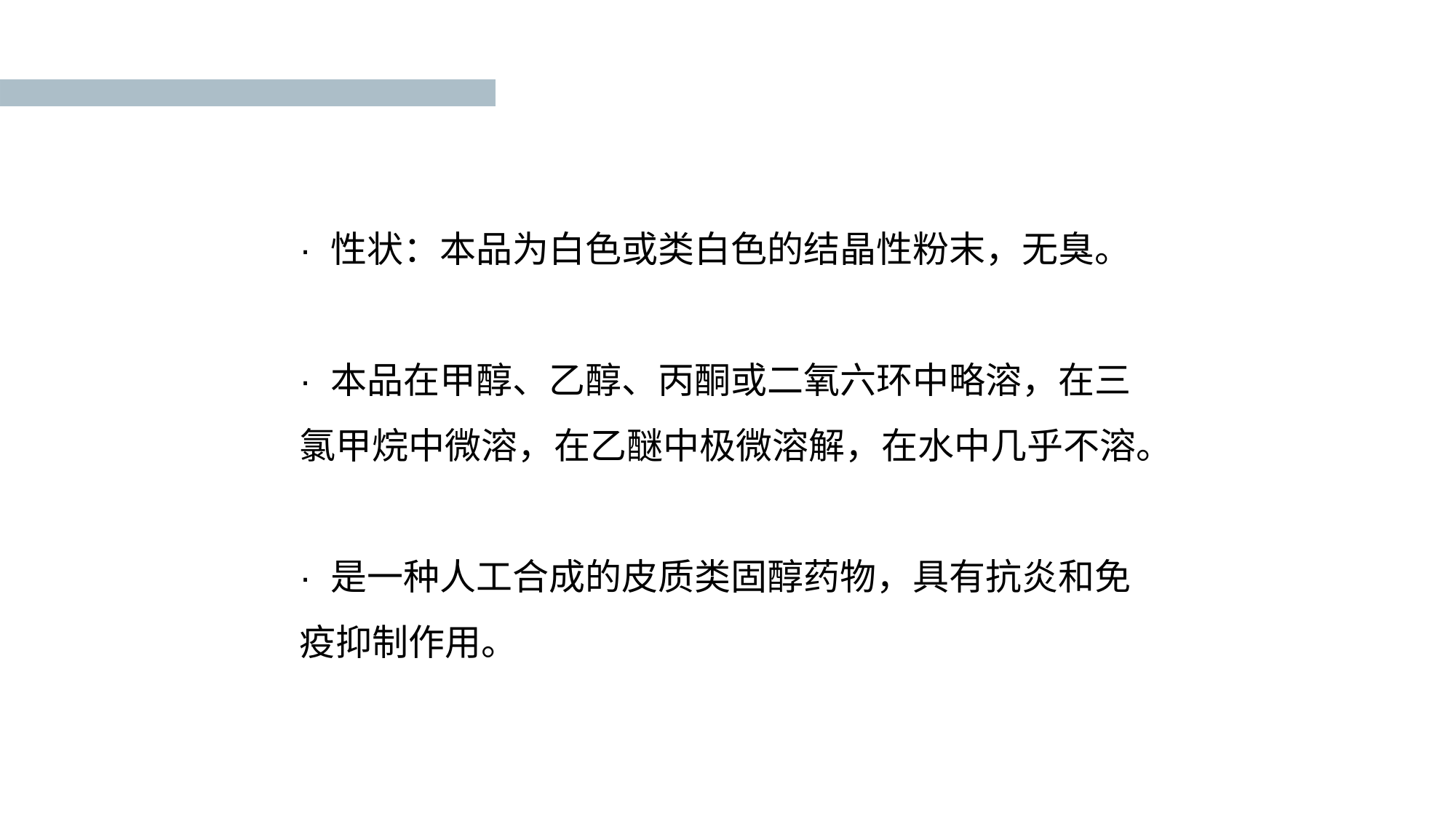

· 性状：本品为白色或类白色的结晶性粉末，无臭。

· 本品在甲醇、乙醇、丙酮或二氧六环中略溶，在三氯甲烷中微溶，在乙醚中极微溶解，在水中几乎不溶。

· 是一种人工合成的皮质类固醇药物，具有抗炎和免疫抑制作用。